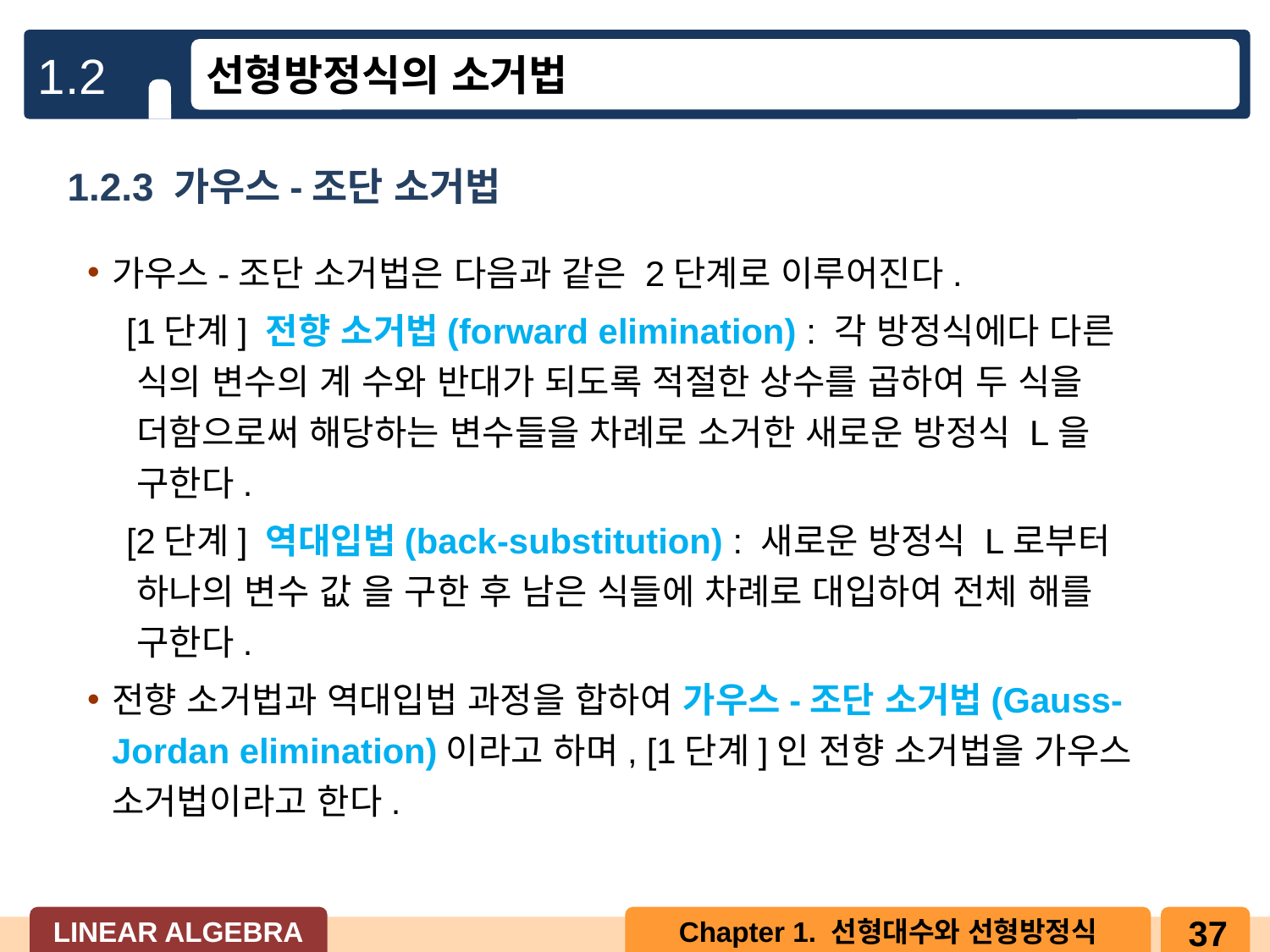

1.2
선형방정식의 소거법

1.2.3 가우스-조단 소거법
가우스-조단 소거법은 다음과 같은 2단계로 이루어진다.
    [1단계] 전향 소거법(forward elimination) : 각 방정식에다 다른 식의 변수의 계 수와 반대가 되도록 적절한 상수를 곱하여 두 식을 더함으로써 해당하는 변수들을 차례로 소거한 새로운 방정식 L을 구한다.
    [2단계] 역대입법(back-substitution) : 새로운 방정식 L로부터 하나의 변수 값 을 구한 후 남은 식들에 차례로 대입하여 전체 해를 구한다.
전향 소거법과 역대입법 과정을 합하여 가우스-조단 소거법(Gauss-Jordan elimination)이라고 하며, [1단계]인 전향 소거법을 가우스 소거법이라고 한다.
37
LINEAR ALGEBRA
Chapter 1. 선형대수와 선형방정식